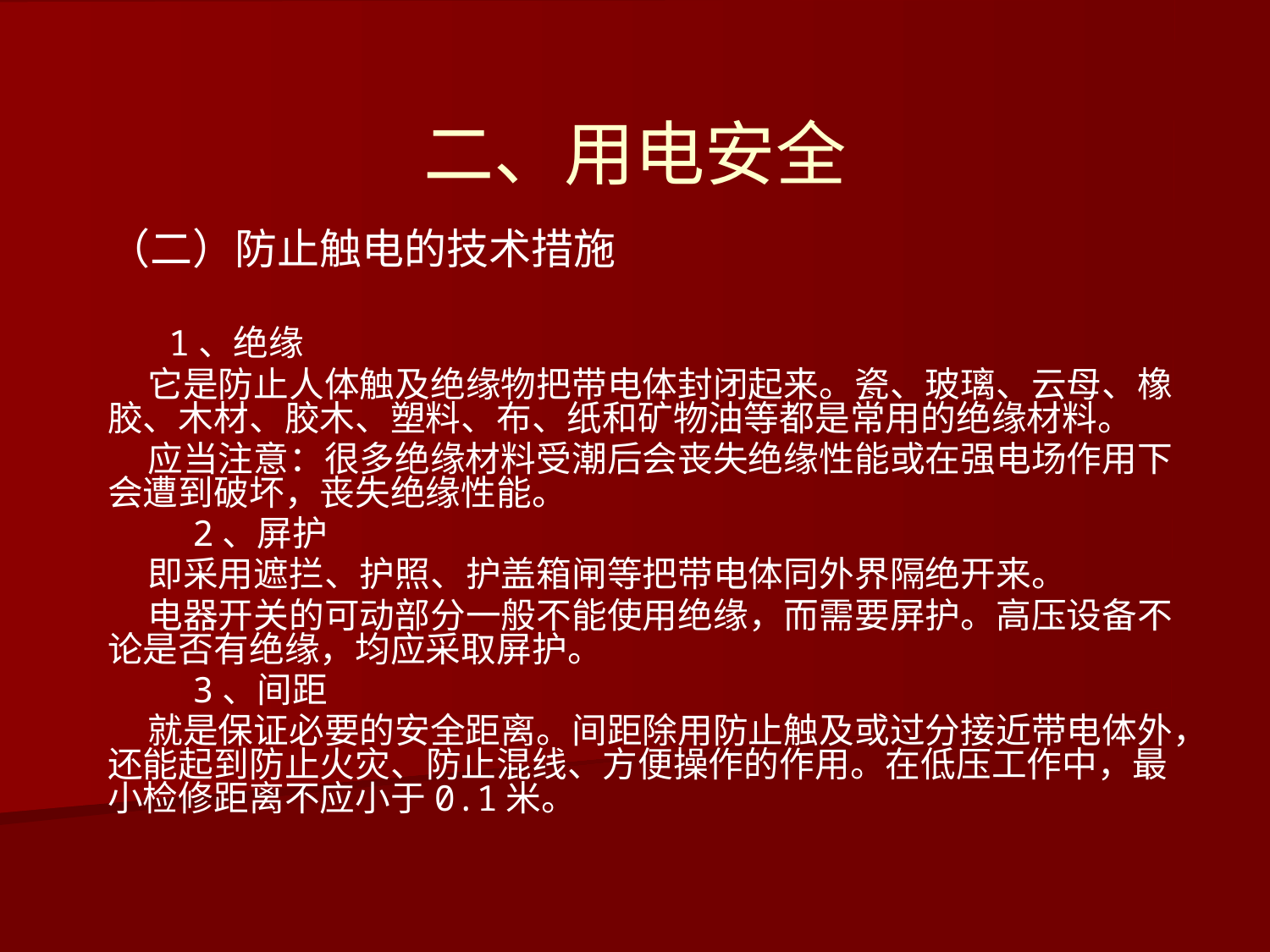

# 二、用电安全
（二）防止触电的技术措施

　   1、绝缘
    它是防止人体触及绝缘物把带电体封闭起来。瓷、玻璃、云母、橡胶、木材、胶木、塑料、布、纸和矿物油等都是常用的绝缘材料。
    应当注意：很多绝缘材料受潮后会丧失绝缘性能或在强电场作用下会遭到破坏，丧失绝缘性能。
    2、屏护
    即采用遮拦、护照、护盖箱闸等把带电体同外界隔绝开来。
    电器开关的可动部分一般不能使用绝缘，而需要屏护。高压设备不论是否有绝缘，均应采取屏护。
    3、间距
    就是保证必要的安全距离。间距除用防止触及或过分接近带电体外，还能起到防止火灾、防止混线、方便操作的作用。在低压工作中，最小检修距离不应小于0.1米。
30